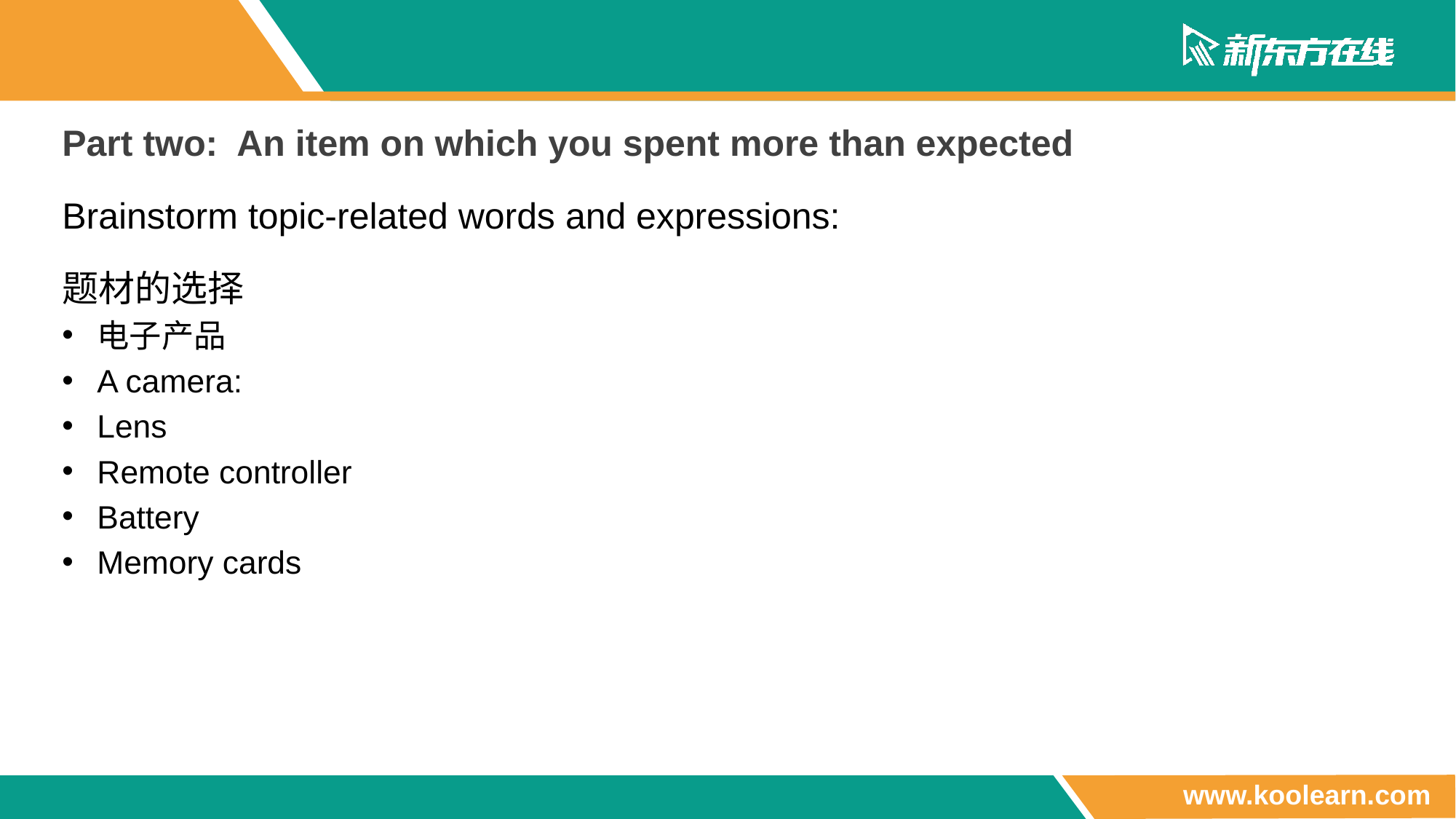

Part two:  An item on which you spent more than expected
Brainstorm topic-related words and expressions:
题材的选择
电子产品
A camera:
Lens
Remote controller
Battery
Memory cards